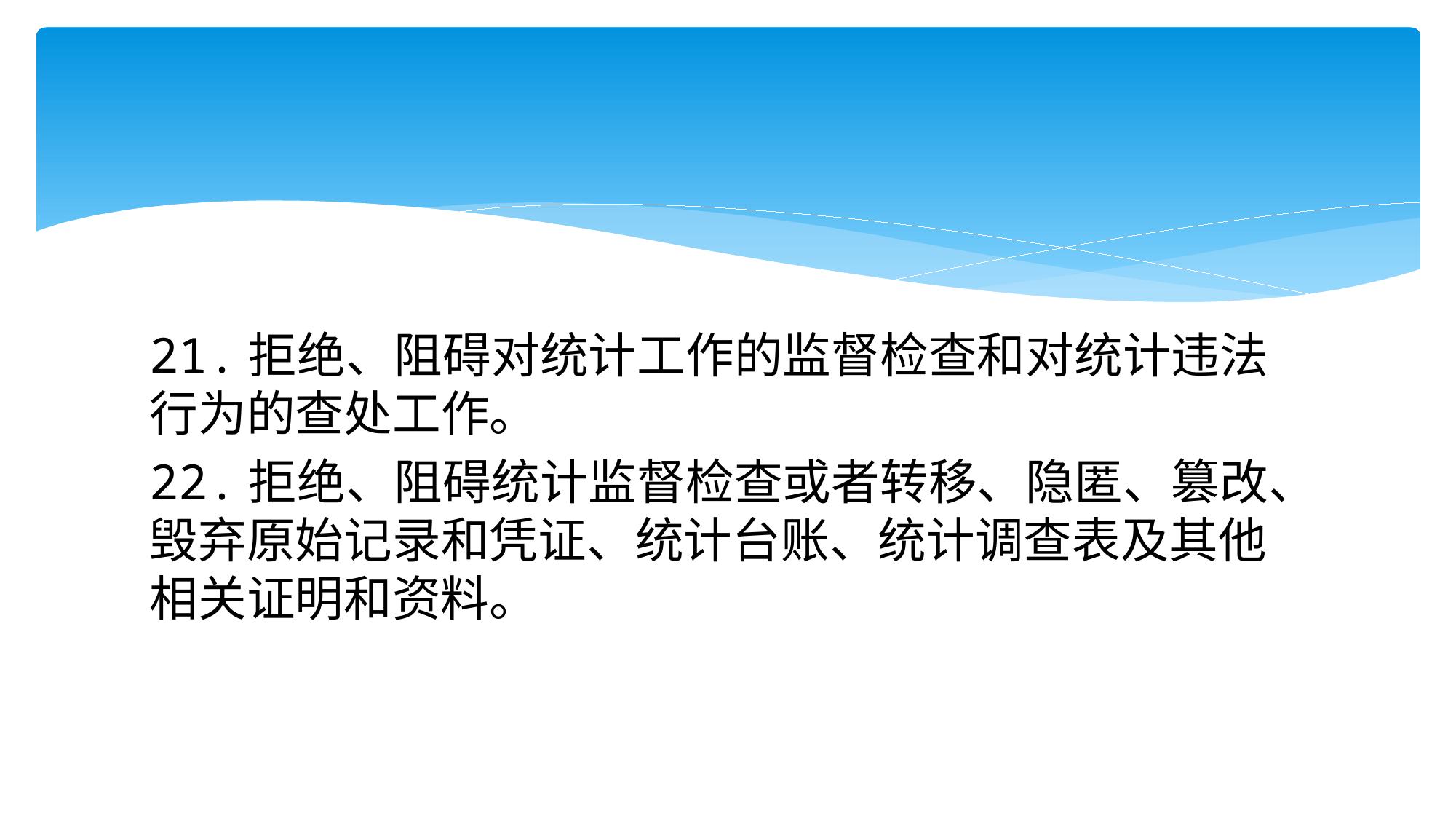

21.拒绝、阻碍对统计工作的监督检查和对统计违法行为的查处工作。
22.拒绝、阻碍统计监督检查或者转移、隐匿、篡改、毁弃原始记录和凭证、统计台账、统计调查表及其他相关证明和资料。